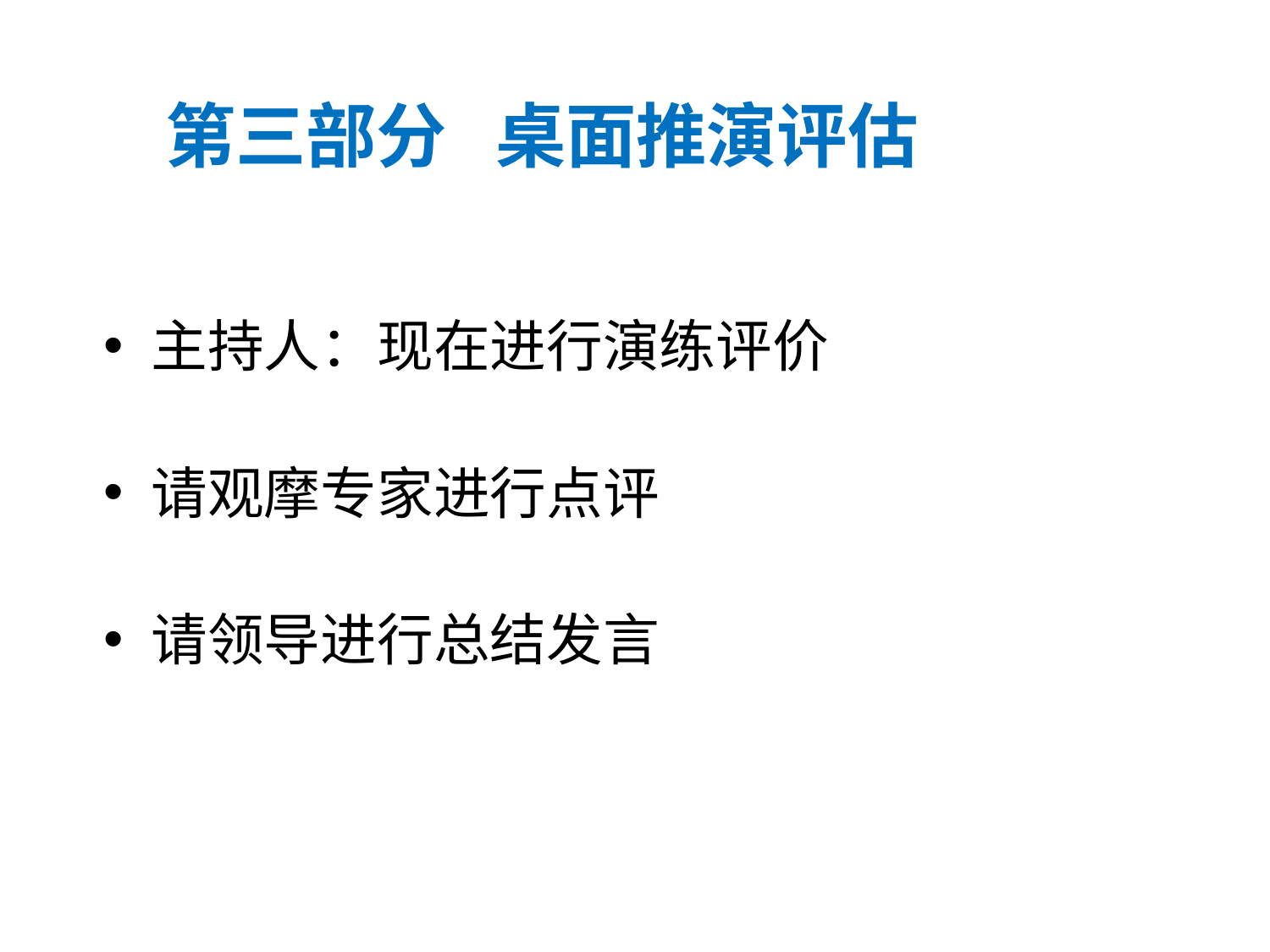

# 第三部分   桌面推演评估
主持人：现在进行演练评价
请观摩专家进行点评
请领导进行总结发言